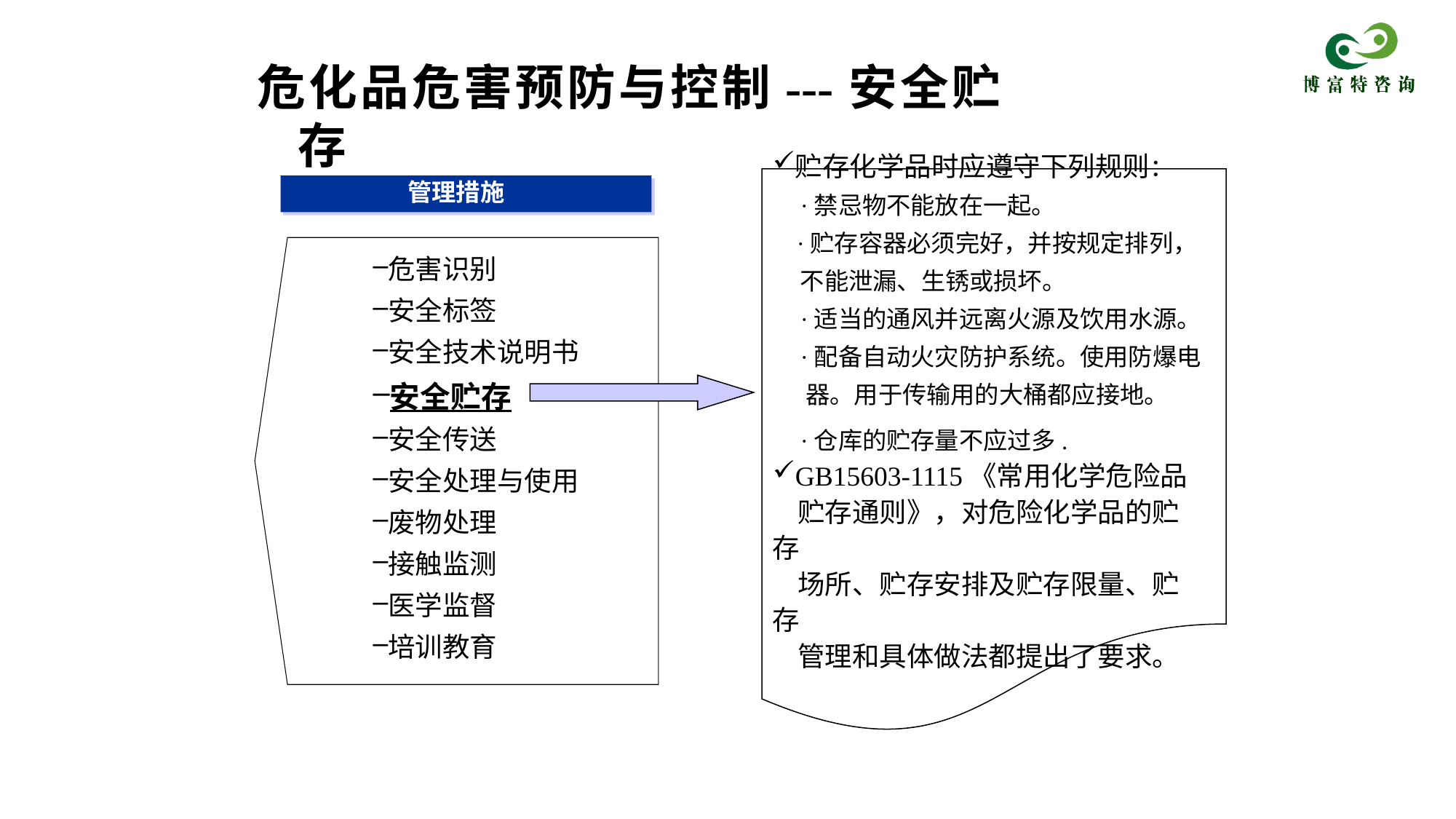

危化品危害预防与控制---安全贮存
贮存化学品时应遵守下列规则：
    ·禁忌物不能放在一起。
    ·贮存容器必须完好，并按规定排列，
    不能泄漏、生锈或损坏。
    ·适当的通风并远离火源及饮用水源。
    ·配备自动火灾防护系统。使用防爆电
     器。用于传输用的大桶都应接地。
    ·仓库的贮存量不应过多.
GB15603-1115《常用化学危险品
   贮存通则》，对危险化学品的贮存
   场所、贮存安排及贮存限量、贮存
   管理和具体做法都提出了要求。

管理措施

危害识别
安全标签
安全技术说明书
安全贮存
安全传送
安全处理与使用
废物处理
接触监测
医学监督
培训教育